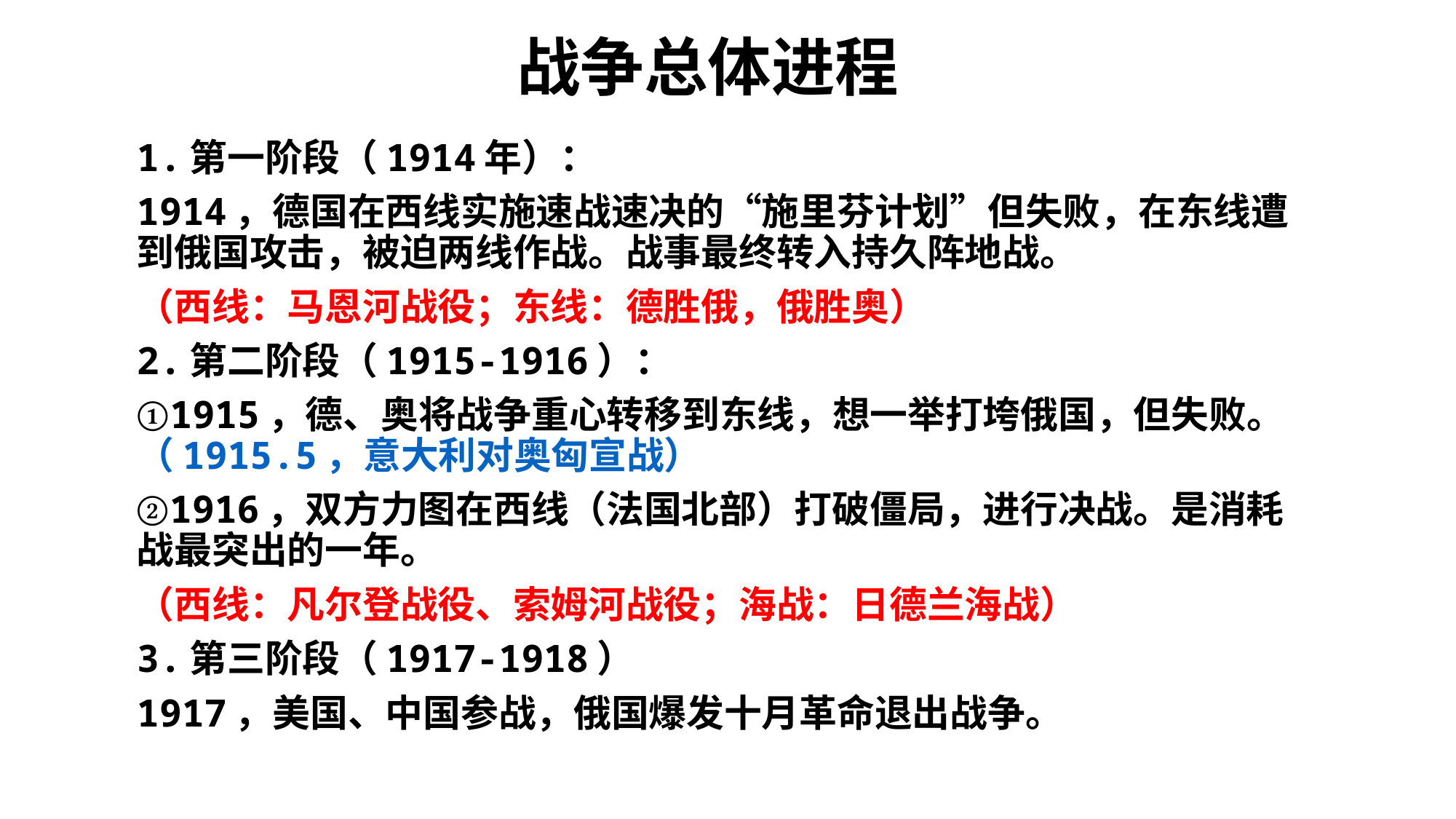

战争总体进程
1.第一阶段（1914年）：
1914，德国在西线实施速战速决的“施里芬计划”但失败，在东线遭到俄国攻击，被迫两线作战。战事最终转入持久阵地战。
（西线：马恩河战役；东线：德胜俄，俄胜奥）
2.第二阶段（1915-1916）：
①1915，德、奥将战争重心转移到东线，想一举打垮俄国，但失败。（1915.5，意大利对奥匈宣战）
②1916，双方力图在西线（法国北部）打破僵局，进行决战。是消耗战最突出的一年。
（西线：凡尔登战役、索姆河战役；海战：日德兰海战）
3.第三阶段（1917-1918）
1917，美国、中国参战，俄国爆发十月革命退出战争。